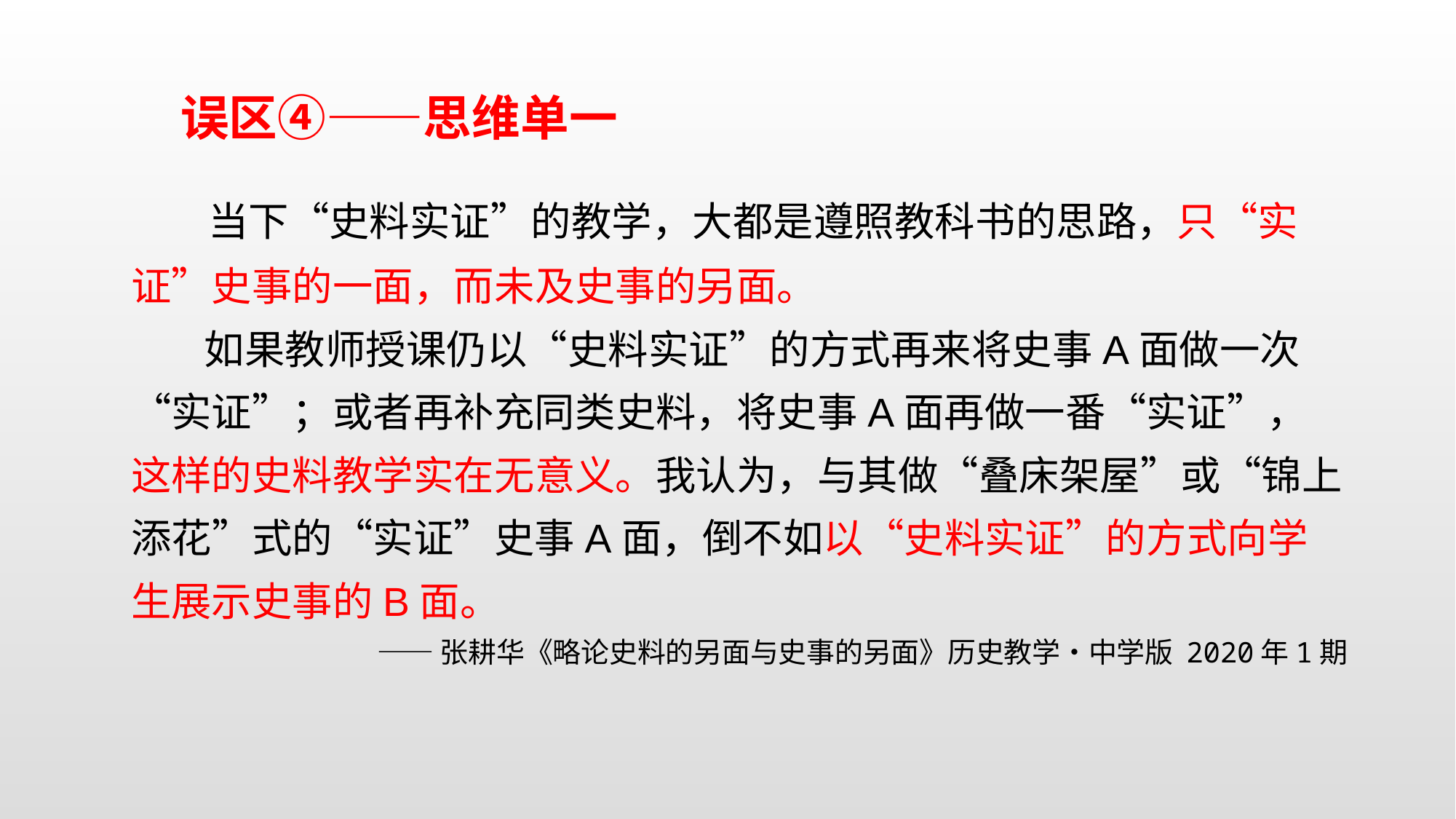

误区④——思维单一
      当下“史料实证”的教学，大都是遵照教科书的思路，只“实证”史事的一面，而未及史事的另面。
       如果教师授课仍以“史料实证”的方式再来将史事A面做一次“实证”；或者再补充同类史料，将史事A面再做一番“实证”，这样的史料教学实在无意义。我认为，与其做“叠床架屋”或“锦上添花”式的“实证”史事A面，倒不如以“史料实证”的方式向学生展示史事的B面。
——张耕华《略论史料的另面与史事的另面》历史教学•中学版 2020年1期